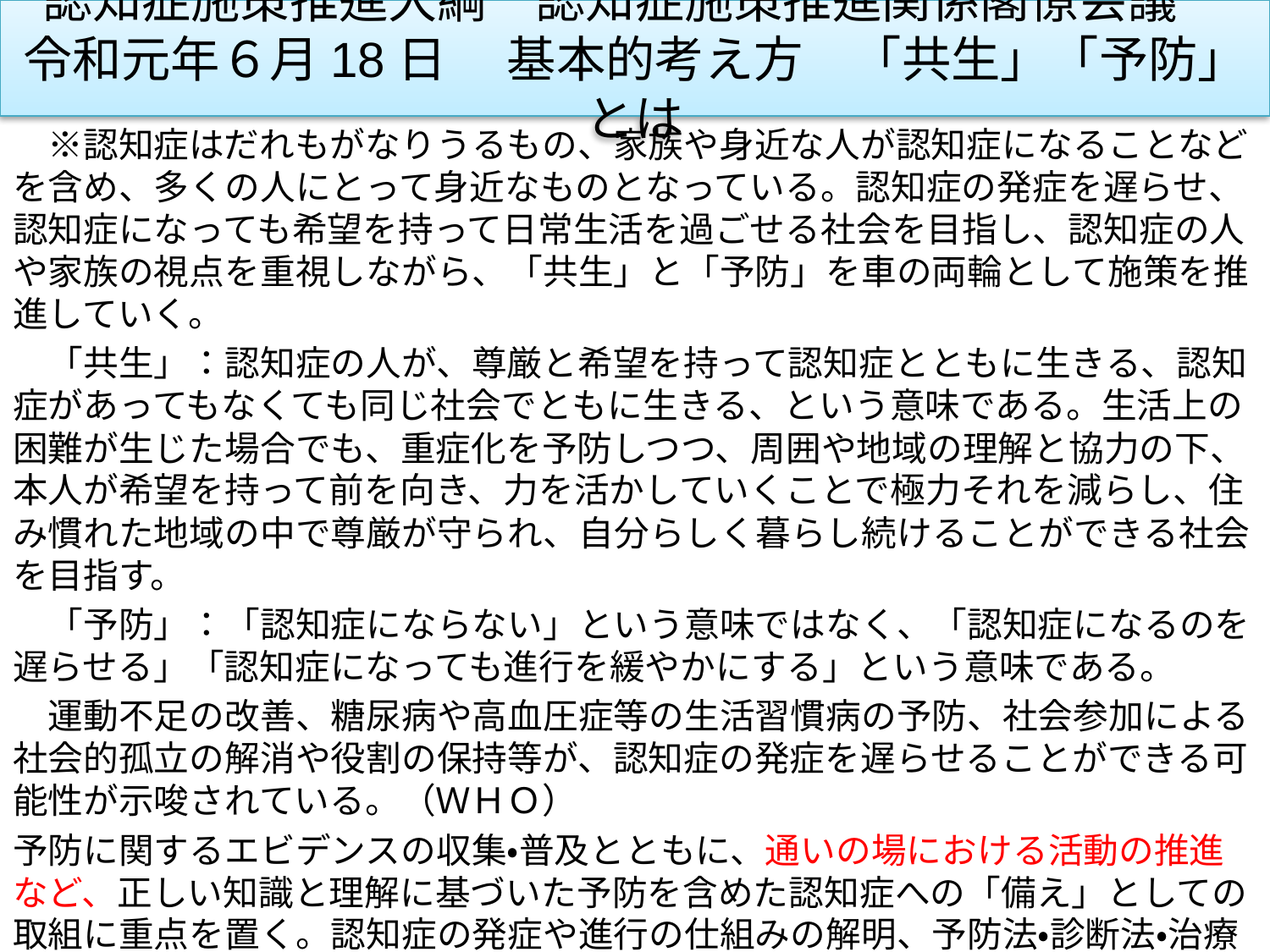

# 認知症施策推進大綱　認知症施策推進関係閣僚会議　 令和元年６月18日　 基本的考え方　「共生」「予防」とは
　※認知症はだれもがなりうるもの、家族や身近な人が認知症になることなどを含め、多くの人にとって身近なものとなっている。認知症の発症を遅らせ、認知症になっても希望を持って日常生活を過ごせる社会を目指し、認知症の人や家族の視点を重視しながら、「共生」と「予防」を車の両輪として施策を推進していく。
　「共生」：認知症の人が、尊厳と希望を持って認知症とともに生きる、認知症があってもなくても同じ社会でともに生きる、という意味である。生活上の困難が生じた場合でも、重症化を予防しつつ、周囲や地域の理解と協力の下、本人が希望を持って前を向き、力を活かしていくことで極力それを減らし、住み慣れた地域の中で尊厳が守られ、自分らしく暮らし続けることができる社会を目指す。
　「予防」：「認知症にならない」という意味ではなく、「認知症になるのを遅らせる」「認知症になっても進行を緩やかにする」という意味である。
　運動不足の改善、糖尿病や高血圧症等の生活習慣病の予防、社会参加による社会的孤立の解消や役割の保持等が、認知症の発症を遅らせることができる可能性が示唆されている。（ＷＨＯ）
予防に関するエビデンスの収集・普及とともに、通いの場における活動の推進など、正しい知識と理解に基づいた予防を含めた認知症への「備え」としての取組に重点を置く。認知症の発症や進行の仕組みの解明、予防法・診断法・治療法等の研究開発を進める。